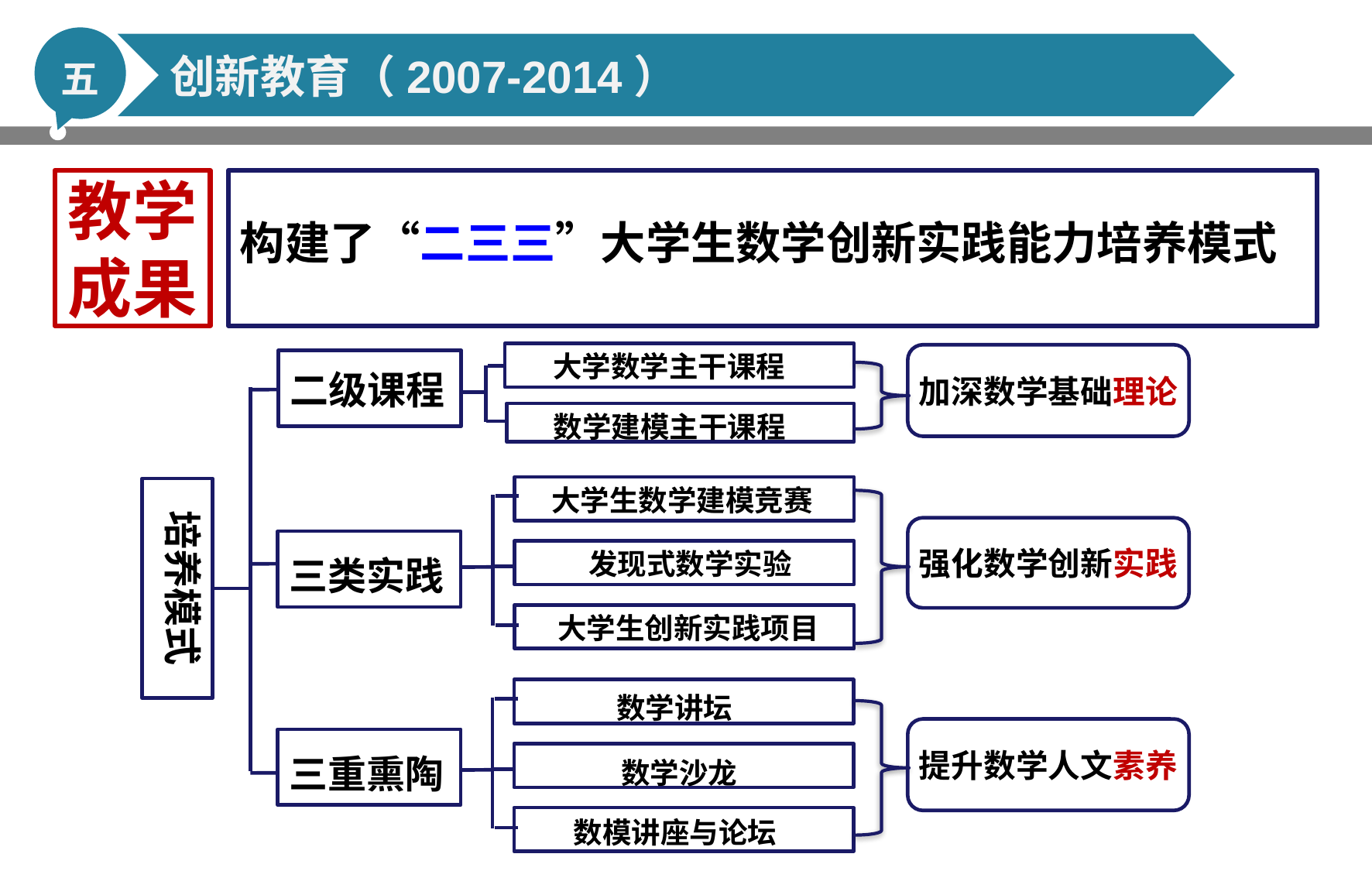

五
创新教育（2007-2014）

教学
成果

构建了“二三三”大学生数学创新实践能力培养模式
大学数学主干课程

加深数学基础理论

二级课程

数学建模主干课程

大学生数学建模竞赛

培养模式

强化数学创新实践

发现式数学实验
三类实践
大学生创新实践项目
数学讲坛

提升数学人文素养

三重熏陶
数学沙龙
数模讲座与论坛